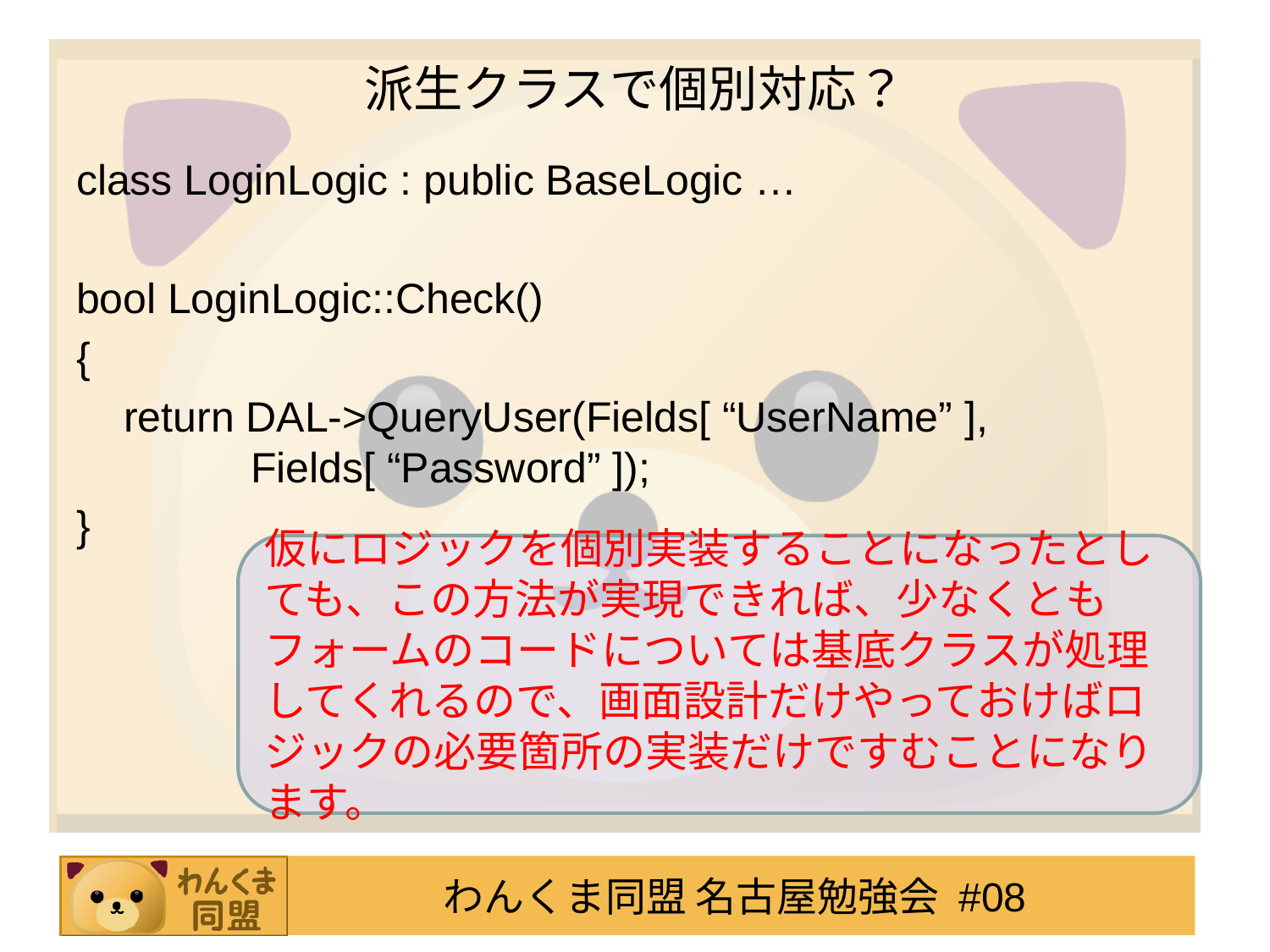

# 派生クラスで個別対応？
class LoginLogic : public BaseLogic …

bool LoginLogic::Check()
{
	return DAL->QueryUser(Fields[ “UserName” ], 			Fields[ “Password” ]);
}

仮にロジックを個別実装することになったとしても、この方法が実現できれば、少なくともフォームのコードについては基底クラスが処理してくれるので、画面設計だけやっておけばロジックの必要箇所の実装だけですむことになります。